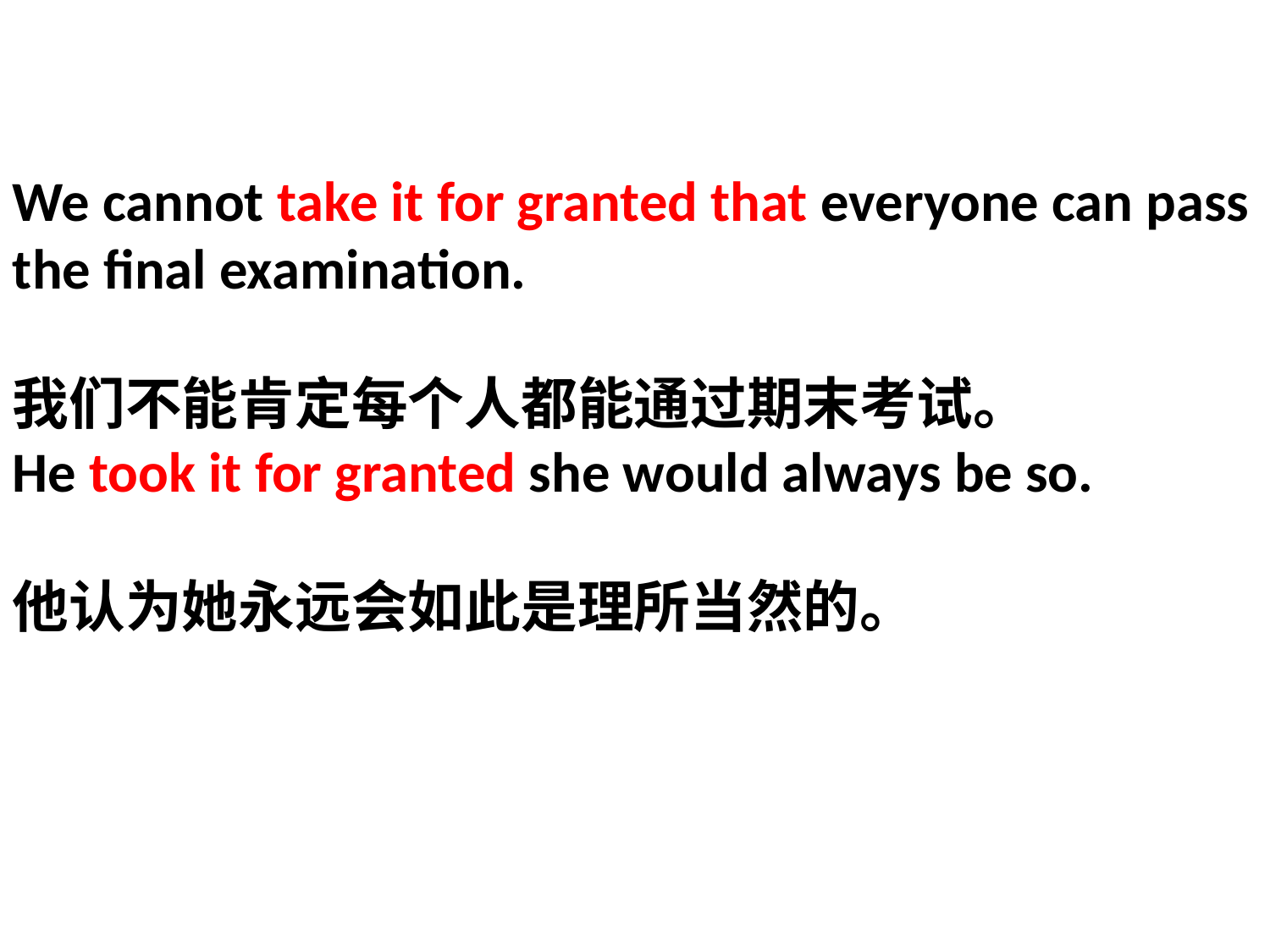

We cannot take it for granted that everyone can pass the final examination.
我们不能肯定每个人都能通过期末考试。
He took it for granted she would always be so.
他认为她永远会如此是理所当然的。